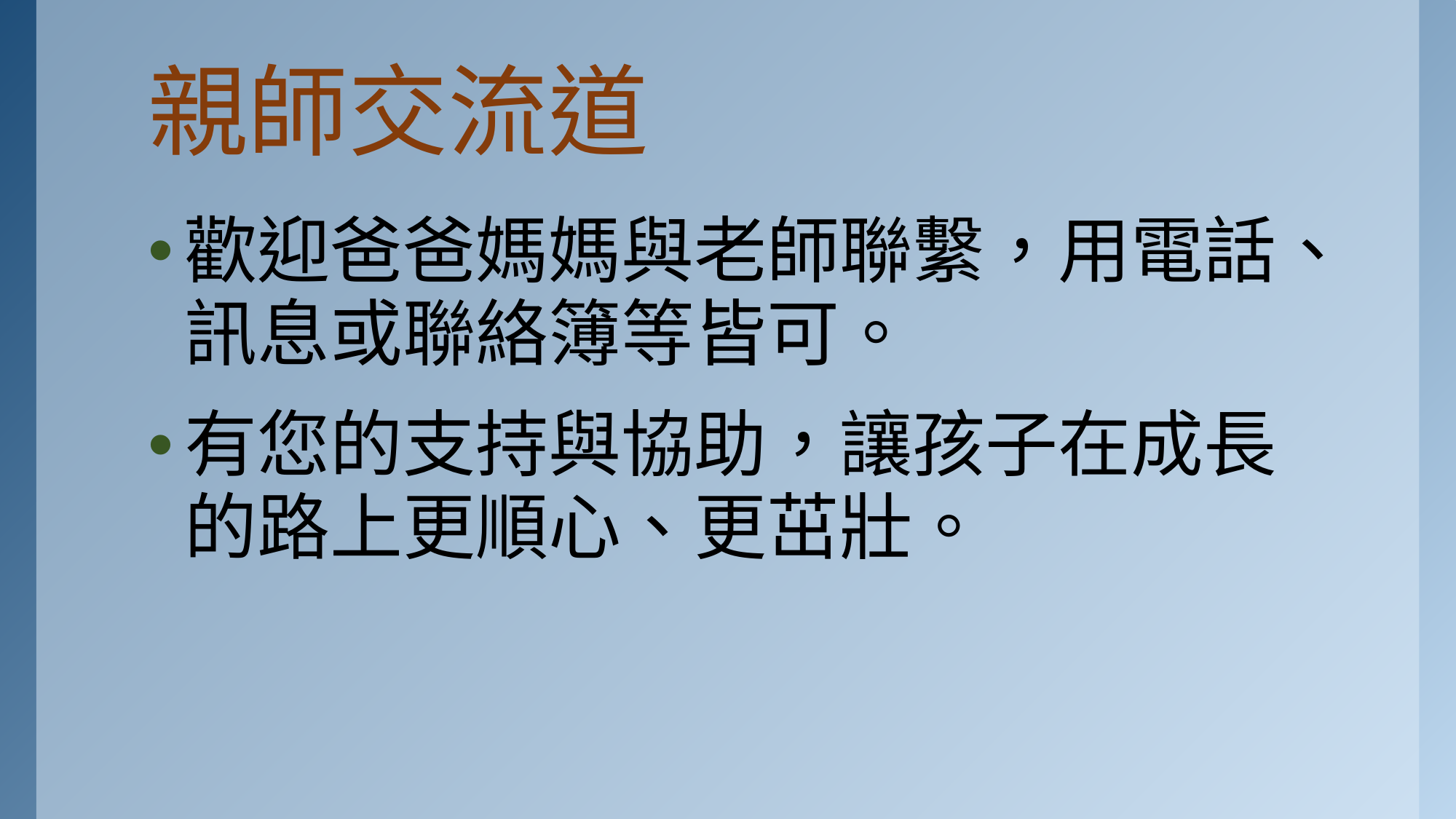

# 親師交流道
歡迎爸爸媽媽與老師聯繫，用電話、訊息或聯絡簿等皆可。
有您的支持與協助，讓孩子在成長的路上更順心、更茁壯。